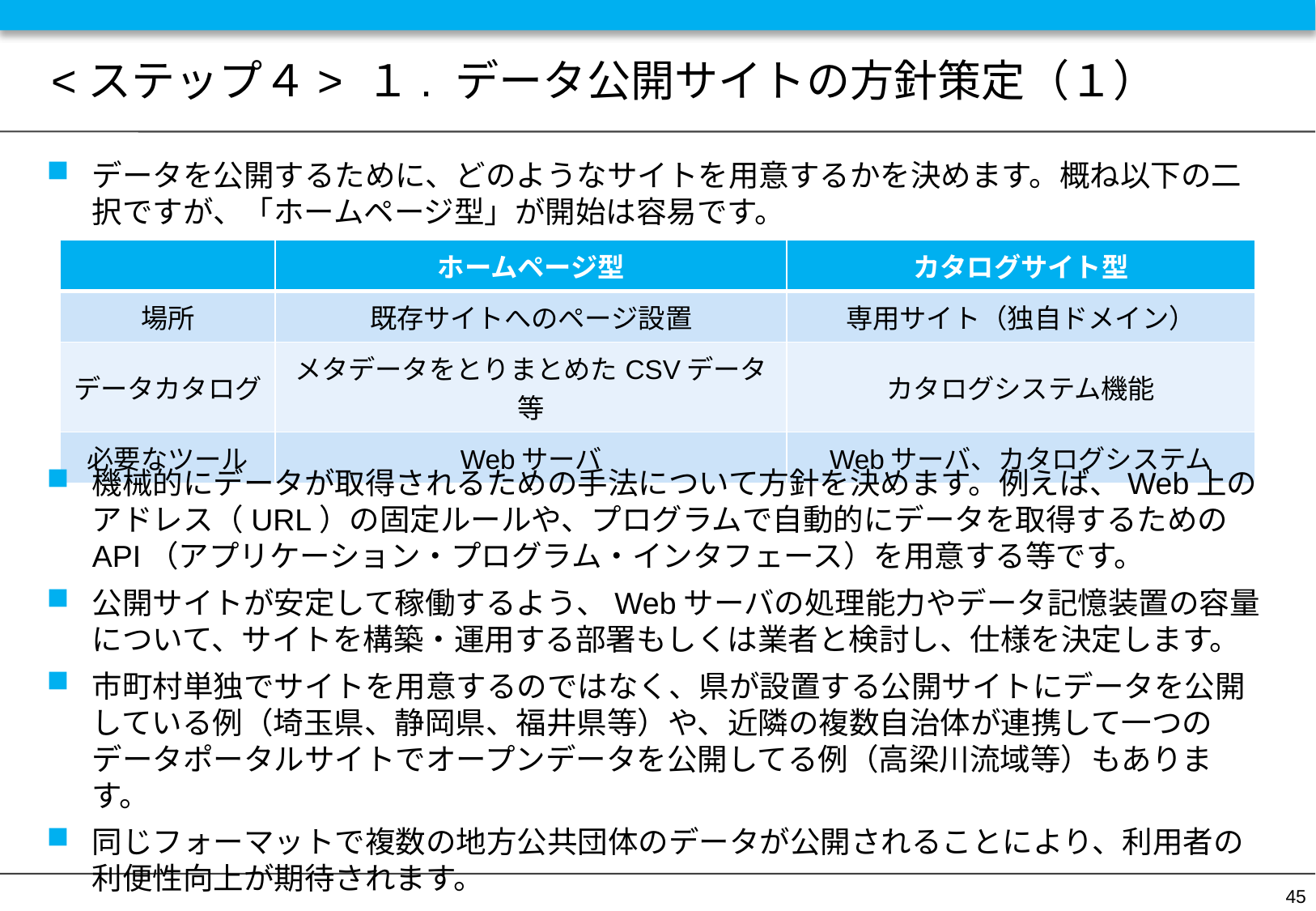

# <ステップ４> １. データ公開サイトの方針策定（１）
データを公開するために、どのようなサイトを用意するかを決めます。概ね以下の二択ですが、「ホームページ型」が開始は容易です。

|  | ホームページ型 | カタログサイト型 |
| --- | --- | --- |
| 場所 | 既存サイトへのページ設置 | 専用サイト（独自ドメイン） |
| データカタログ | メタデータをとりまとめたCSVデータ等 | カタログシステム機能 |
| 必要なツール | Webサーバ | Webサーバ、カタログシステム |
機械的にデータが取得されるための手法について方針を決めます。例えば、Web上のアドレス（URL）の固定ルールや、プログラムで自動的にデータを取得するためのAPI（アプリケーション・プログラム・インタフェース）を用意する等です。
公開サイトが安定して稼働するよう、Webサーバの処理能力やデータ記憶装置の容量について、サイトを構築・運用する部署もしくは業者と検討し、仕様を決定します。
市町村単独でサイトを用意するのではなく、県が設置する公開サイトにデータを公開している例（埼玉県、静岡県、福井県等）や、近隣の複数自治体が連携して一つのデータポータルサイトでオープンデータを公開してる例（高梁川流域等）もあります。
同じフォーマットで複数の地方公共団体のデータが公開されることにより、利用者の利便性向上が期待されます。

45